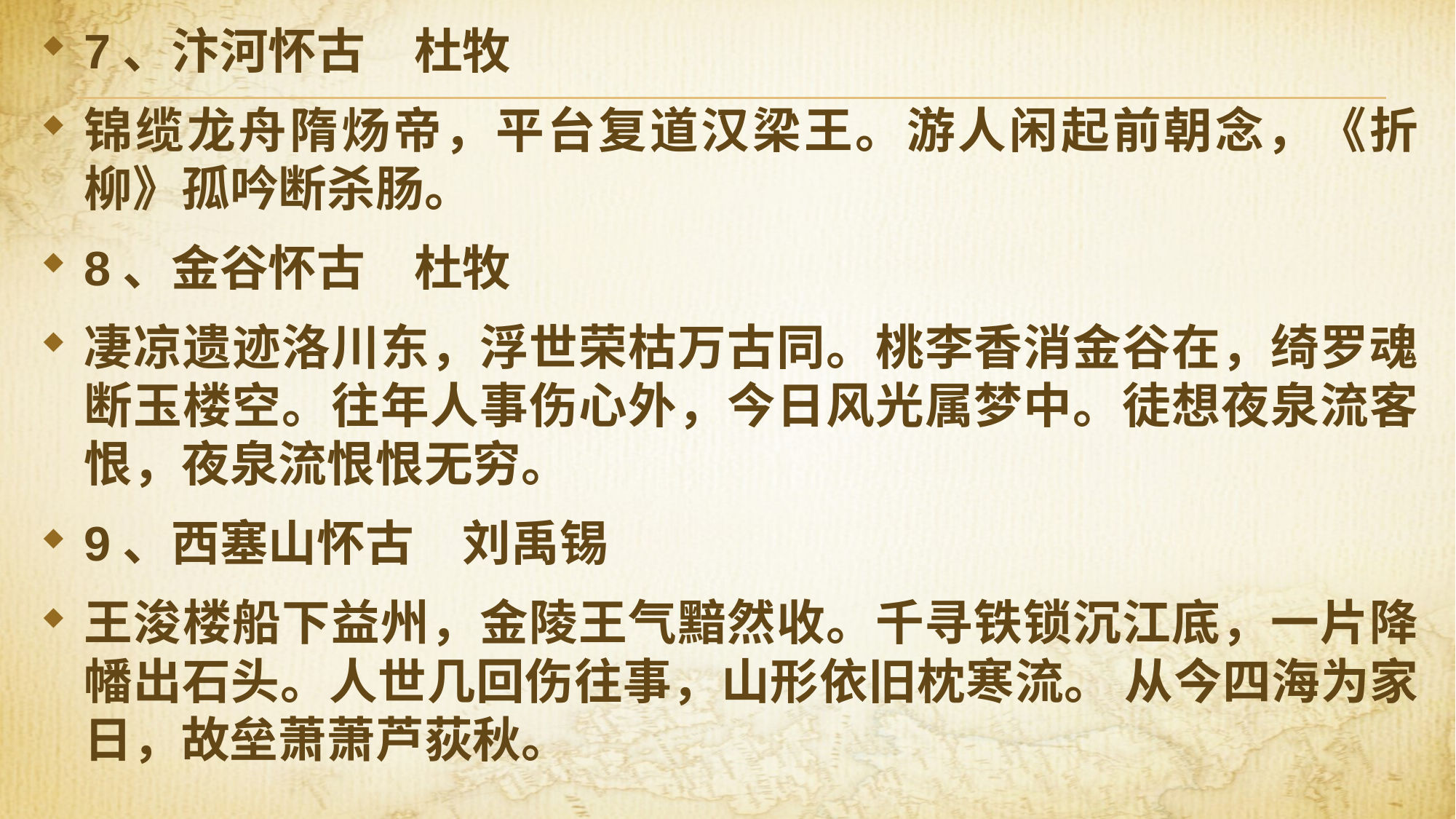

#
7、汴河怀古　杜牧
锦缆龙舟隋炀帝，平台复道汉梁王。游人闲起前朝念，《折柳》孤吟断杀肠。
8、金谷怀古　杜牧
凄凉遗迹洛川东，浮世荣枯万古同。桃李香消金谷在，绮罗魂断玉楼空。往年人事伤心外，今日风光属梦中。徒想夜泉流客恨，夜泉流恨恨无穷。
9、西塞山怀古　刘禹锡
王浚楼船下益州，金陵王气黯然收。千寻铁锁沉江底，一片降幡出石头。人世几回伤往事，山形依旧枕寒流。 从今四海为家日，故垒萧萧芦荻秋。